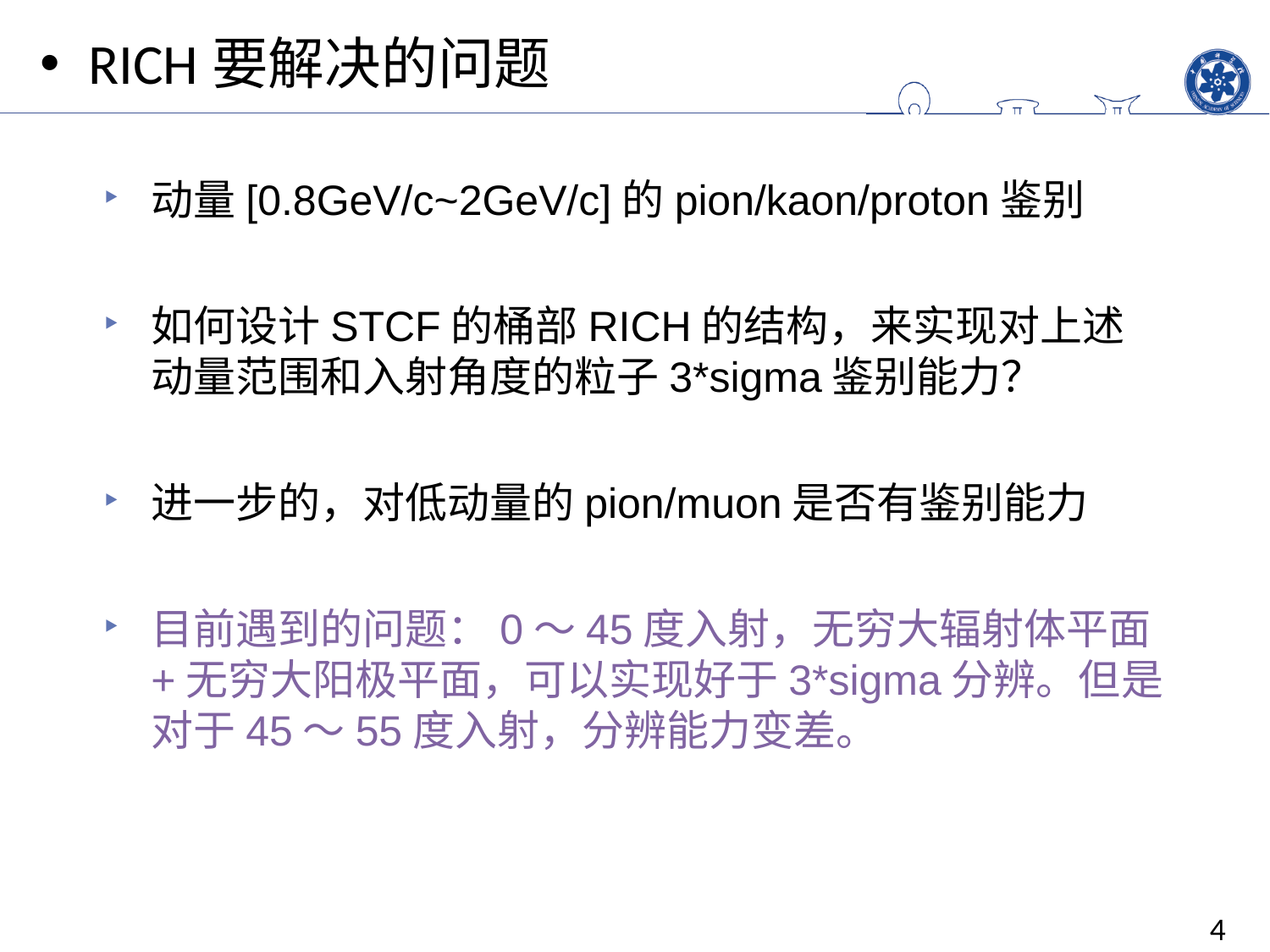

RICH要解决的问题
动量[0.8GeV/c~2GeV/c]的pion/kaon/proton鉴别

如何设计STCF的桶部RICH的结构，来实现对上述动量范围和入射角度的粒子3*sigma鉴别能力？

进一步的，对低动量的pion/muon是否有鉴别能力

目前遇到的问题：0～45度入射，无穷大辐射体平面+无穷大阳极平面，可以实现好于3*sigma分辨。但是对于45～55度入射，分辨能力变差。

4